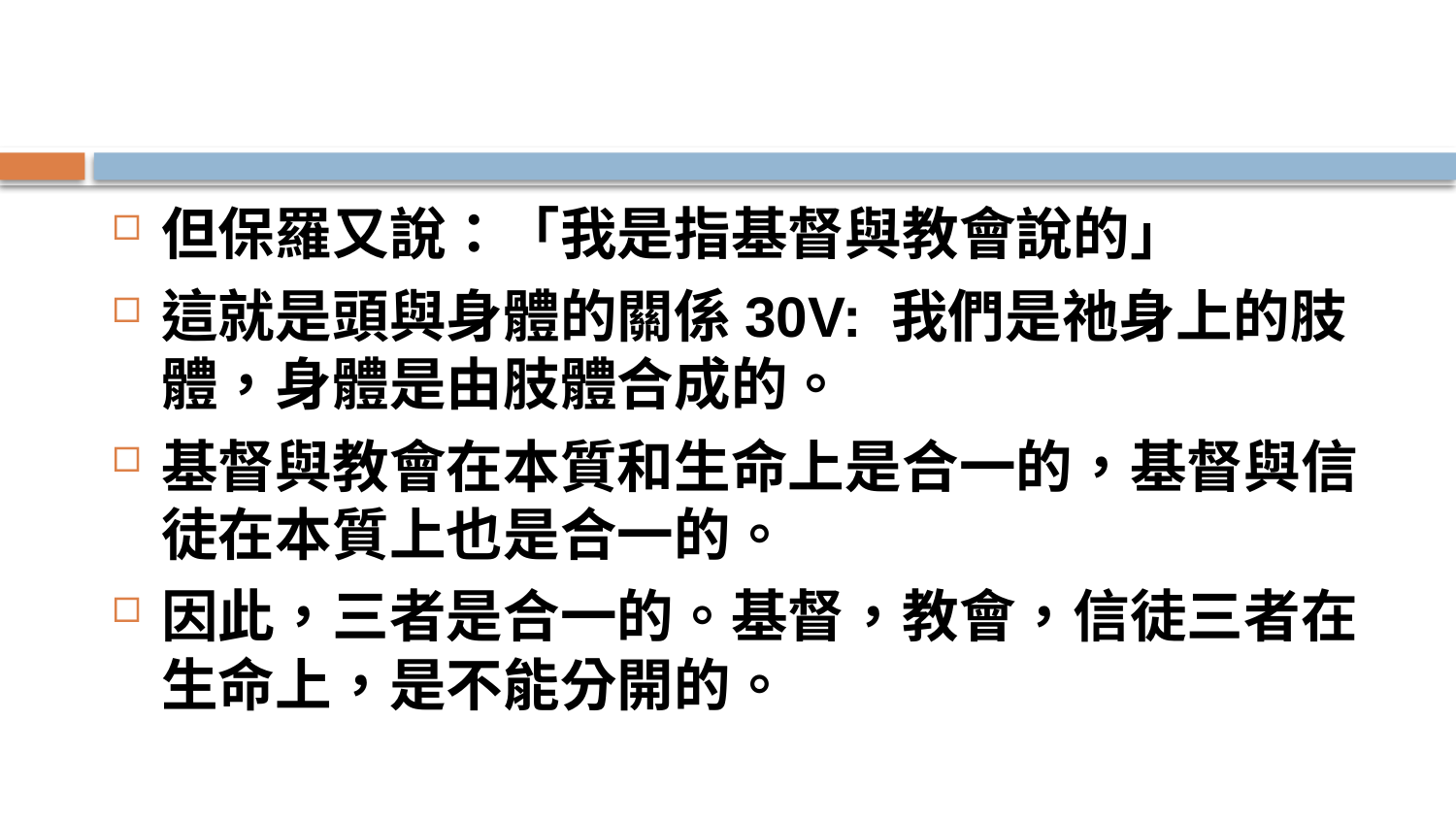

#
但保羅又說：「我是指基督與教會說的」
這就是頭與身體的關係30V: 我們是祂身上的肢體，身體是由肢體合成的。
基督與教會在本質和生命上是合一的，基督與信徒在本質上也是合一的。
因此，三者是合一的。基督，教會，信徒三者在生命上，是不能分開的。